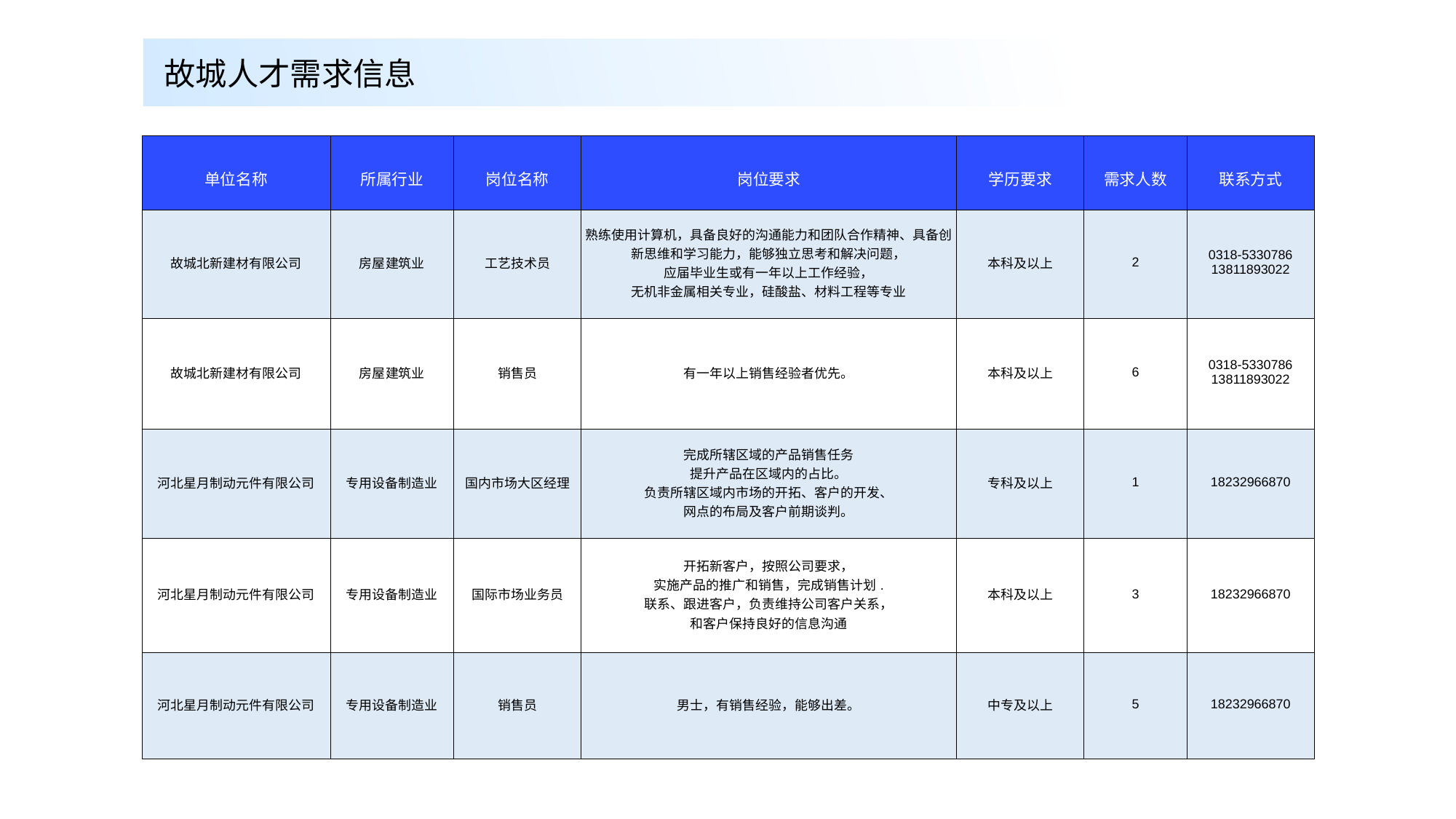

故城人才需求信息
| 单位名称 | 所属行业 | 岗位名称 | 岗位要求 | 学历要求 | 需求人数 | 联系方式 |
| --- | --- | --- | --- | --- | --- | --- |
| 故城北新建材有限公司 | 房屋建筑业 | 工艺技术员 | 熟练使用计算机，具备良好的沟通能力和团队合作精神、具备创新思维和学习能力，能够独立思考和解决问题， 应届毕业生或有一年以上工作经验， 无机非金属相关专业，硅酸盐、材料工程等专业 | 本科及以上 | 2 | 0318-5330786 13811893022 |
| 故城北新建材有限公司 | 房屋建筑业 | 销售员 | 有一年以上销售经验者优先。 | 本科及以上 | 6 | 0318-5330786 13811893022 |
| 河北星月制动元件有限公司 | 专用设备制造业 | 国内市场大区经理 | 完成所辖区域的产品销售任务 提升产品在区域内的占比。 负责所辖区域内市场的开拓、客户的开发、 网点的布局及客户前期谈判。 | 专科及以上 | 1 | 18232966870 |
| 河北星月制动元件有限公司 | 专用设备制造业 | 国际市场业务员 | 开拓新客户，按照公司要求， 实施产品的推广和销售，完成销售计划. 联系、跟进客户，负责维持公司客户关系， 和客户保持良好的信息沟通 | 本科及以上 | 3 | 18232966870 |
| 河北星月制动元件有限公司 | 专用设备制造业 | 销售员 | 男士，有销售经验，能够出差。 | 中专及以上 | 5 | 18232966870 |
47